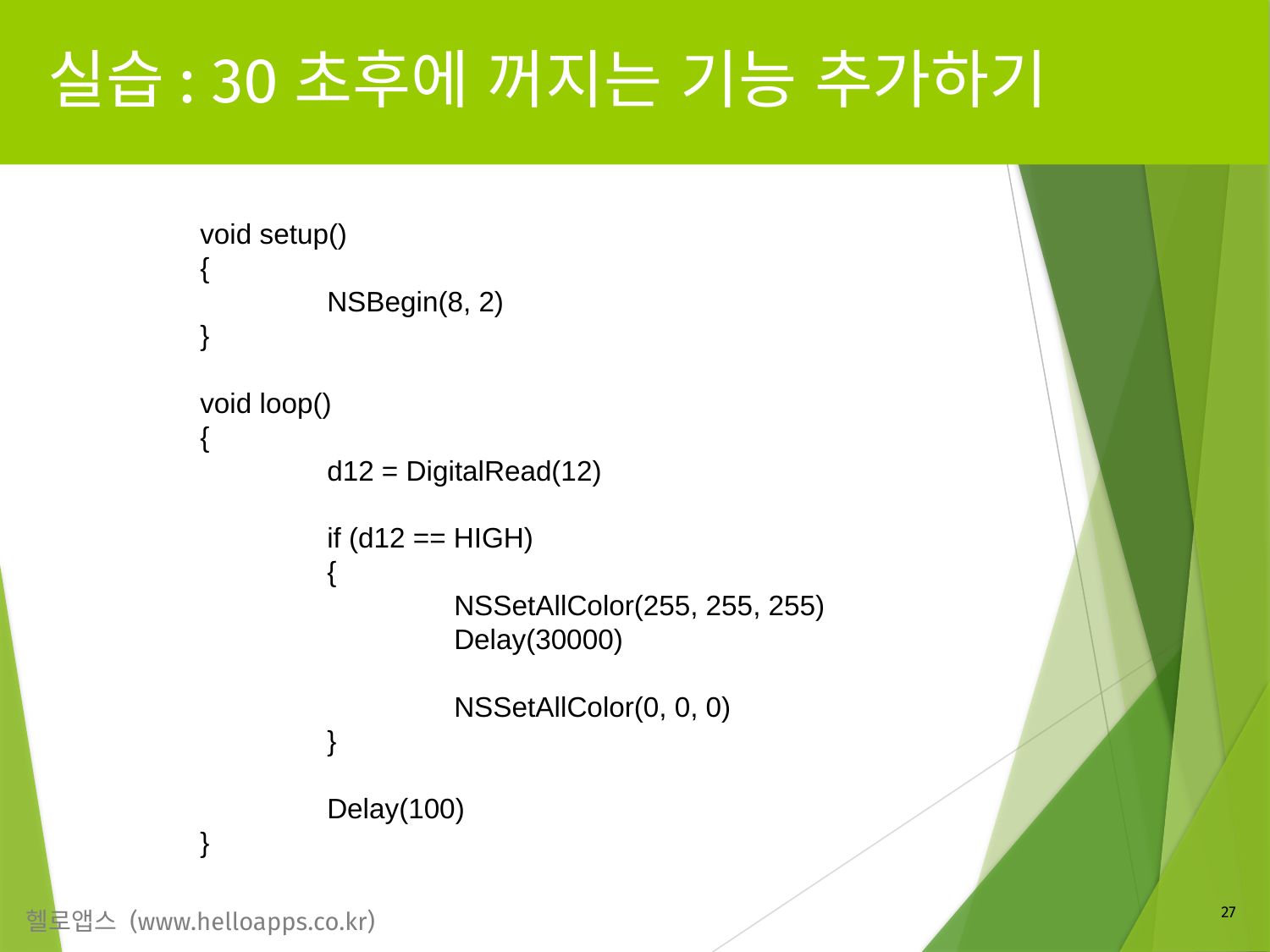

# 실습: 30초후에 꺼지는 기능 추가하기

        void setup()
        {
	        NSBegin(8, 2)
        }

        void loop()
        {
	        d12 = DigitalRead(12)

	        if (d12 == HIGH)
	        {
		        NSSetAllColor(255, 255, 255)
		        Delay(30000)

		        NSSetAllColor(0, 0, 0)
	        }

	        Delay(100)
        }
27